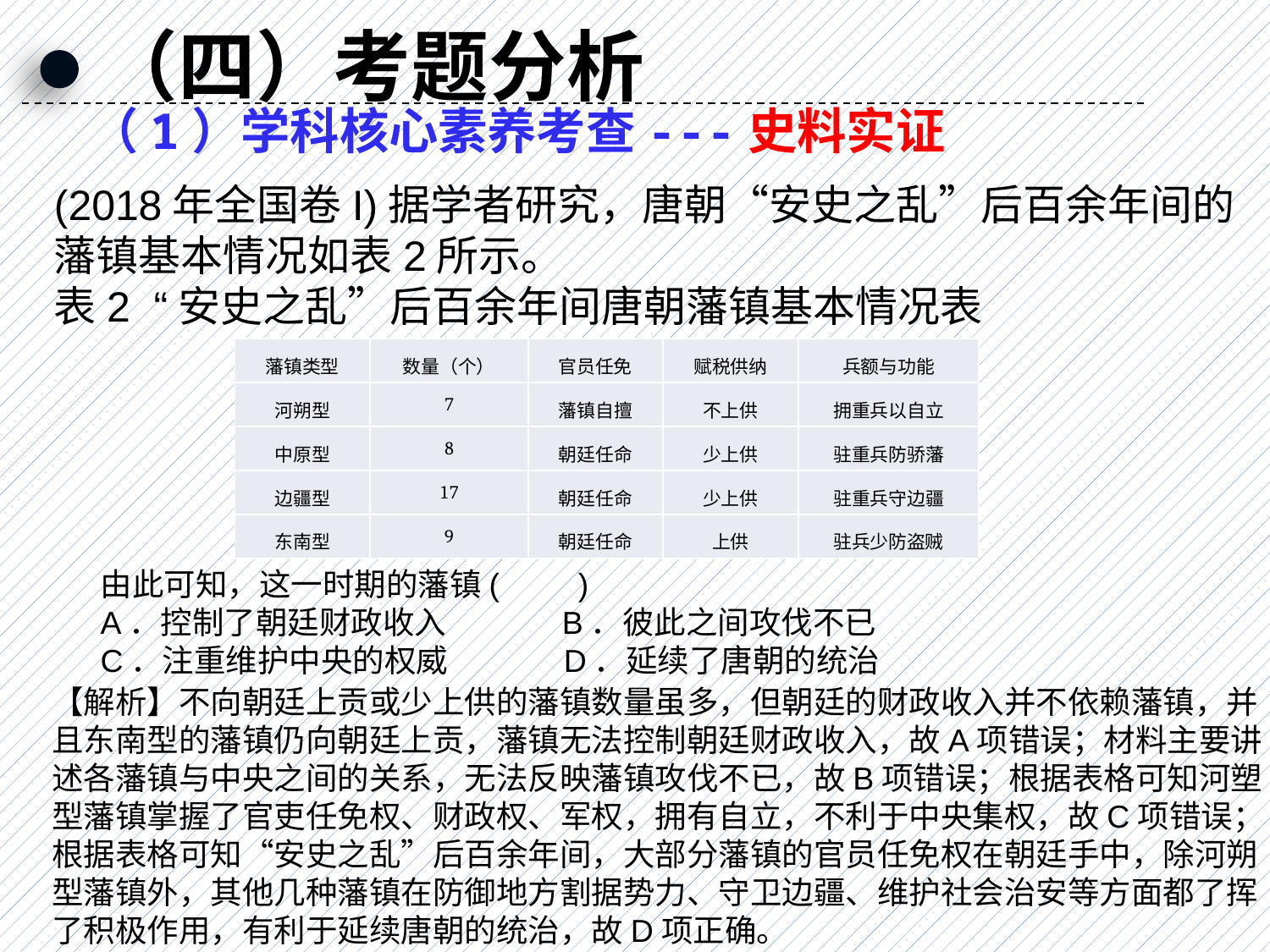

（四）考题分析

（1）学科核心素养考查---史料实证
(2018年全国卷I)据学者研究，唐朝“安史之乱”后百余年间的藩镇基本情况如表2所示。
表2  “安史之乱”后百余年间唐朝藩镇基本情况表
| 藩镇类型 | 数量（个） | 官员任免 | 赋税供纳 | 兵额与功能 |
| --- | --- | --- | --- | --- |
| 河朔型 | 7 | 藩镇自擅 | 不上供 | 拥重兵以自立 |
| 中原型 | 8 | 朝廷任命 | 少上供 | 驻重兵防骄藩 |
| 边疆型 | 17 | 朝廷任命 | 少上供 | 驻重兵守边疆 |
| 东南型 | 9 | 朝廷任命 | 上供 | 驻兵少防盗贼 |
由此可知，这一时期的藩镇(　　)
A．控制了朝廷财政收入               B．彼此之间攻伐不已
C．注重维护中央的权威               D．延续了唐朝的统治
【解析】不向朝廷上贡或少上供的藩镇数量虽多，但朝廷的财政收入并不依赖藩镇，并且东南型的藩镇仍向朝廷上贡，藩镇无法控制朝廷财政收入，故A项错误；材料主要讲述各藩镇与中央之间的关系，无法反映藩镇攻伐不已，故B项错误；根据表格可知河塑型藩镇掌握了官吏任免权、财政权、军权，拥有自立，不利于中央集权，故C项错误；根据表格可知“安史之乱”后百余年间，大部分藩镇的官员任免权在朝廷手中，除河朔型藩镇外，其他几种藩镇在防御地方割据势力、守卫边疆、维护社会治安等方面都了挥了积极作用，有利于延续唐朝的统治，故D项正确。
【答案】D